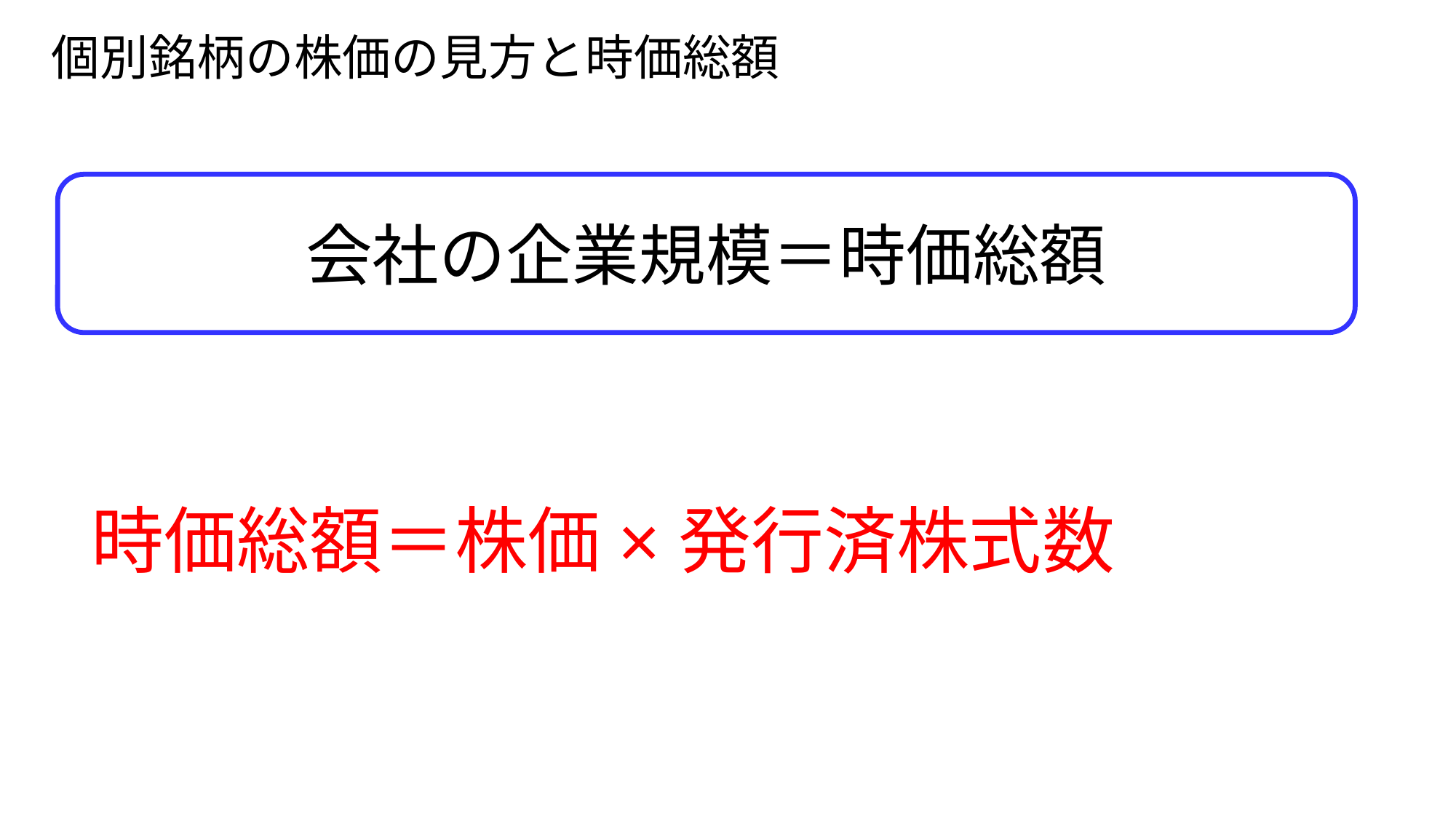

個別銘柄の株価の見方と時価総額
会社の企業規模＝時価総額
時価総額＝株価×発行済株式数